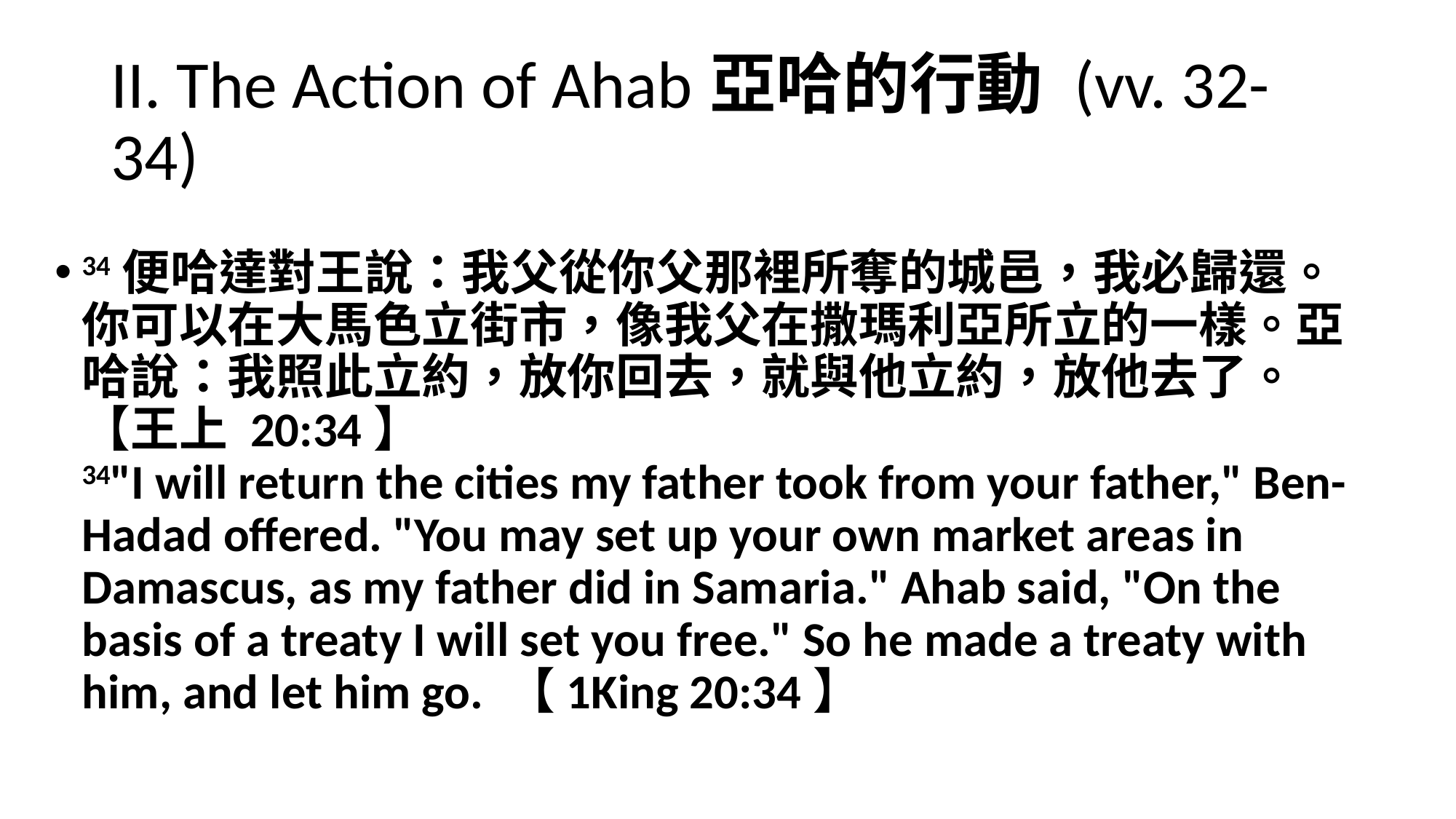

# II. The Action of Ahab亞哈的行動 (vv. 32-34)
34便哈達對王說：我父從你父那裡所奪的城邑，我必歸還。你可以在大馬色立街市，像我父在撒瑪利亞所立的一樣。亞哈說：我照此立約，放你回去，就與他立約，放他去了。【王上 20:34】
34"I will return the cities my father took from your father," Ben-Hadad offered. "You may set up your own market areas in Damascus, as my father did in Samaria." Ahab said, "On the basis of a treaty I will set you free." So he made a treaty with him, and let him go. 【1King 20:34】